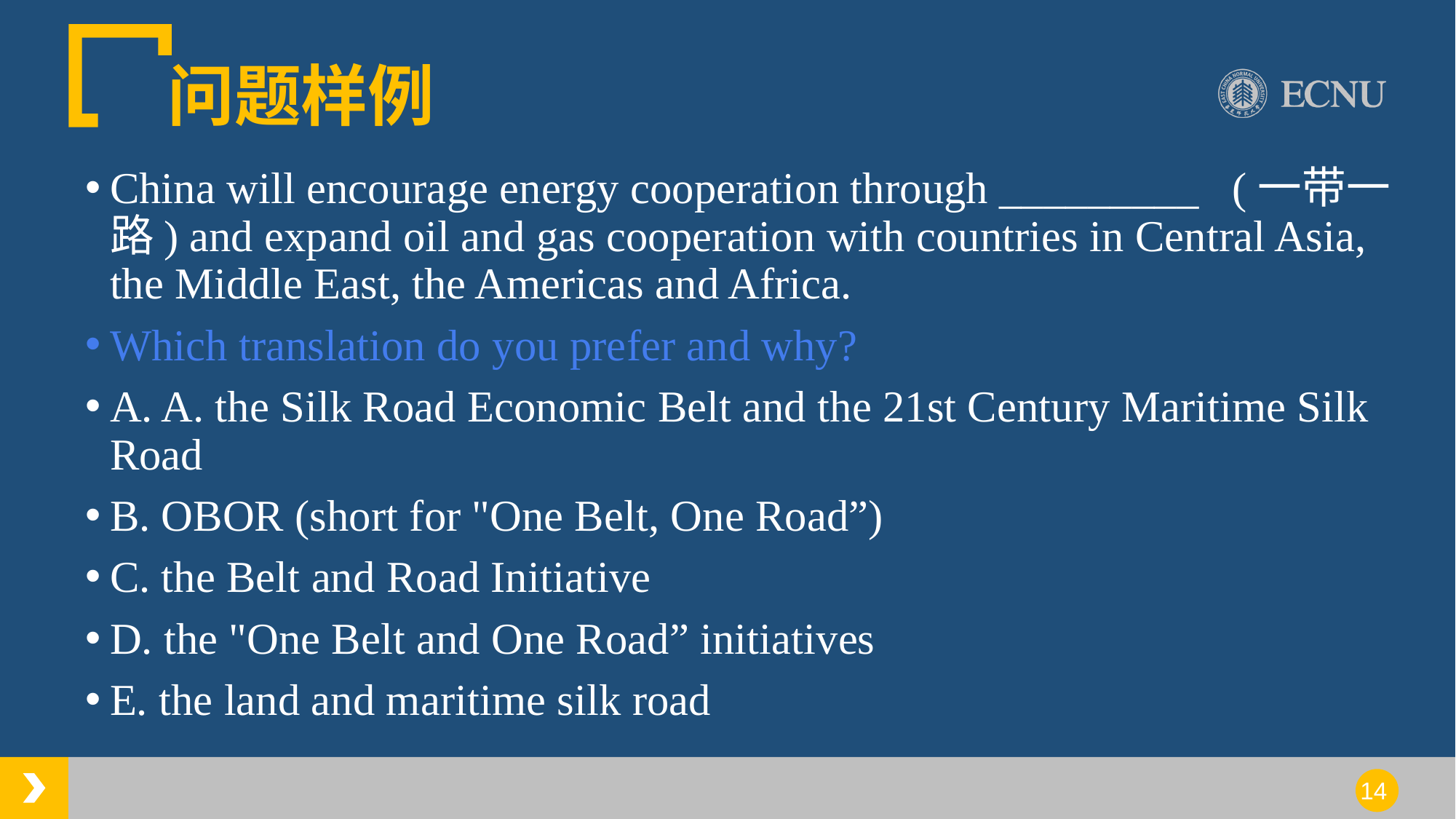

# 问题样例
China will encourage energy cooperation through _________   (一带一路) and expand oil and gas cooperation with countries in Central Asia, the Middle East, the Americas and Africa.
Which translation do you prefer and why?
A. A. the Silk Road Economic Belt and the 21st Century Maritime Silk Road
B. OBOR (short for "One Belt, One Road”)
C. the Belt and Road Initiative
D. the "One Belt and One Road” initiatives
E. the land and maritime silk road